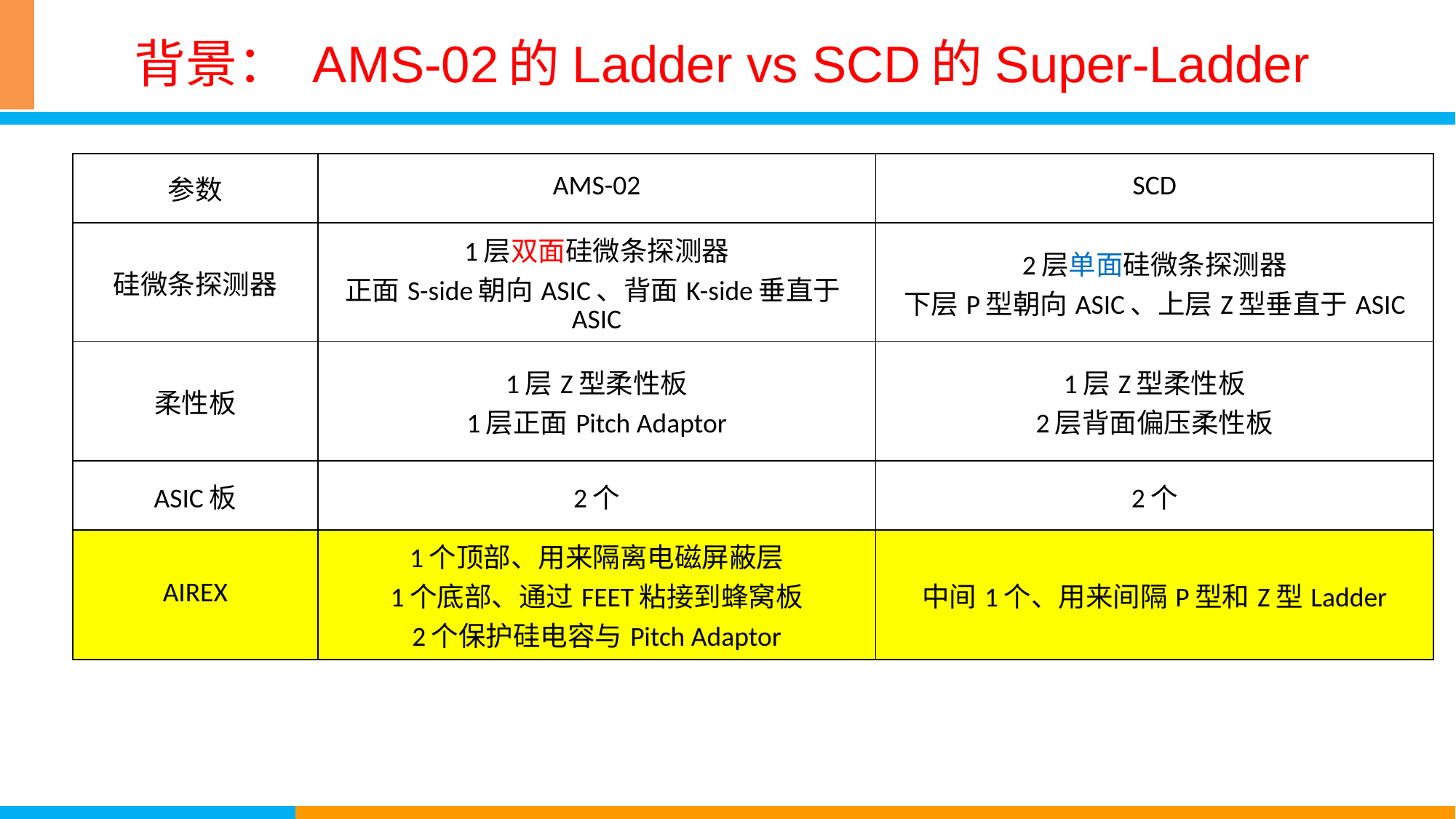

# 背景： AMS-02的Ladder vs SCD的Super-Ladder
| 参数 | AMS-02 | SCD |
| --- | --- | --- |
| 硅微条探测器 | 1层双面硅微条探测器 正面S-side朝向ASIC、背面K-side垂直于ASIC | 2层单面硅微条探测器 下层P型朝向ASIC、上层Z型垂直于ASIC |
| 柔性板 | 1层Z型柔性板 1层正面Pitch Adaptor | 1层Z型柔性板 2层背面偏压柔性板 |
| ASIC板 | 2个 | 2个 |
| AIREX | 1个顶部、用来隔离电磁屏蔽层 1个底部、通过FEET粘接到蜂窝板 2个保护硅电容与Pitch Adaptor | 中间1个、用来间隔P型和Z型Ladder |